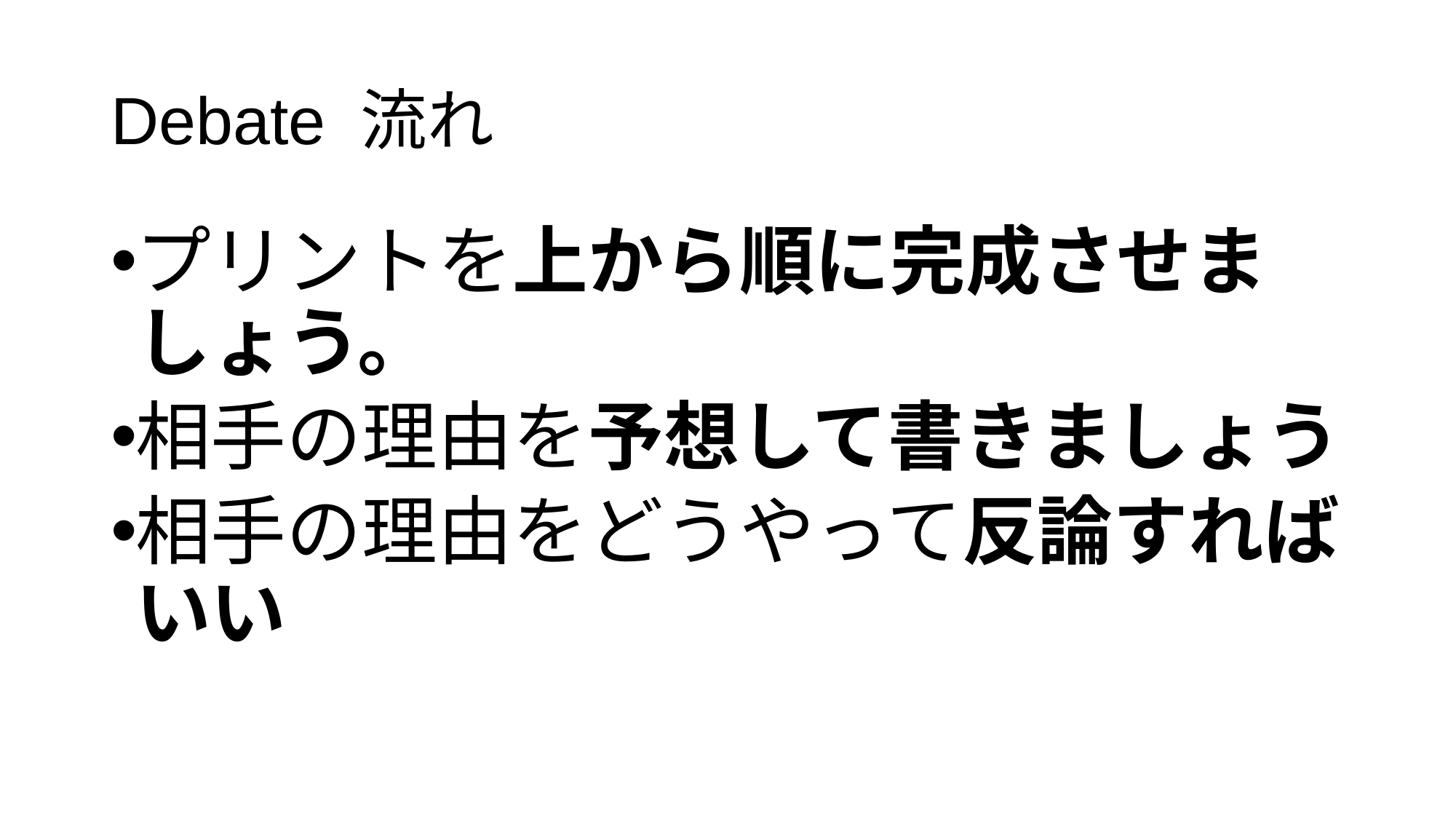

# Debate 流れ
プリントを上から順に完成させましょう。
相手の理由を予想して書きましょう
相手の理由をどうやって反論すればいい